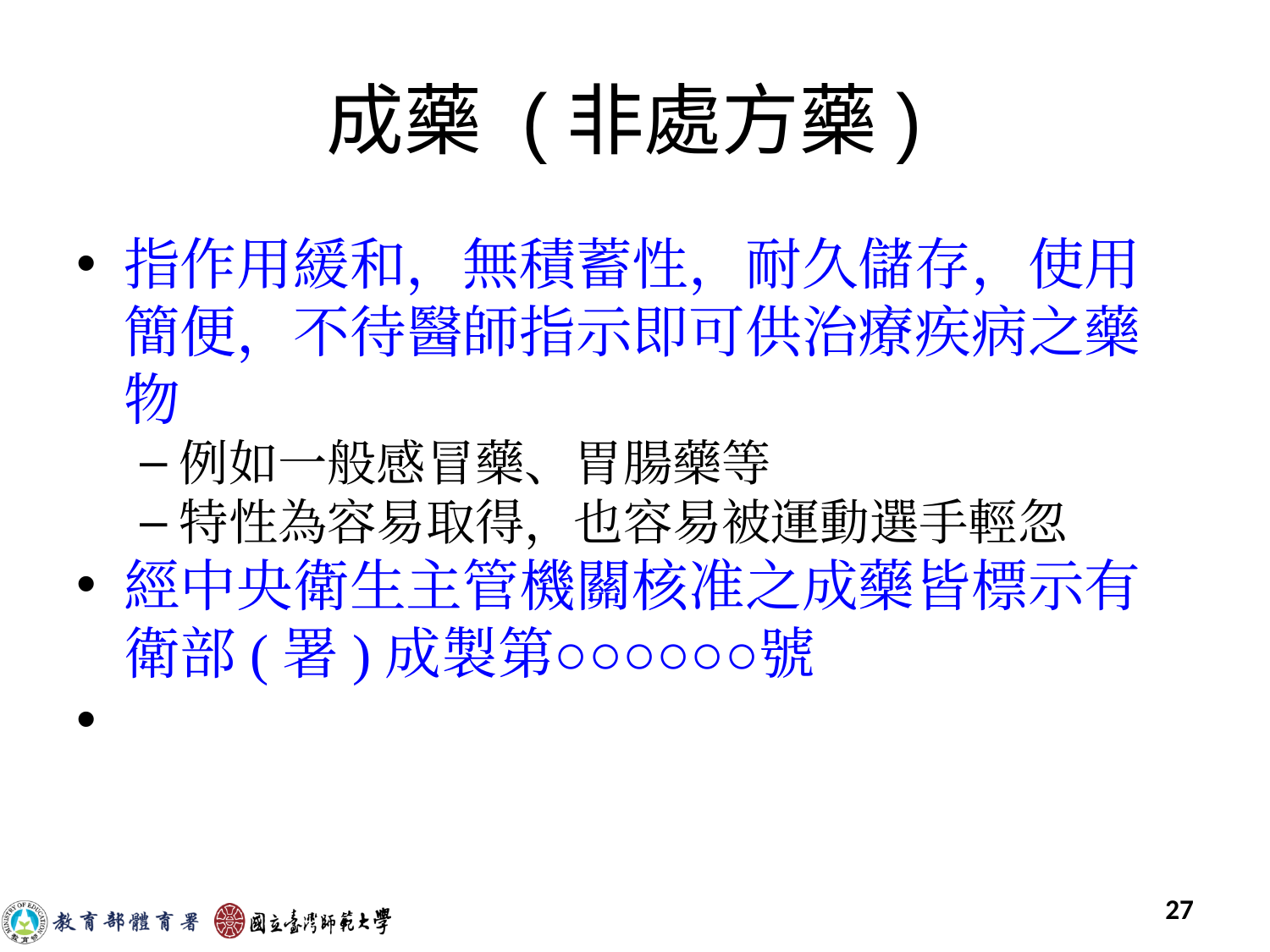

成藥 (非處方藥)
指作用緩和，無積蓄性，耐久儲存，使用簡便，不待醫師指示即可供治療疾病之藥物
例如一般感冒藥、胃腸藥等
特性為容易取得，也容易被運動選手輕忽
經中央衛生主管機關核准之成藥皆標示有衛部(署)成製第○○○○○○號

27